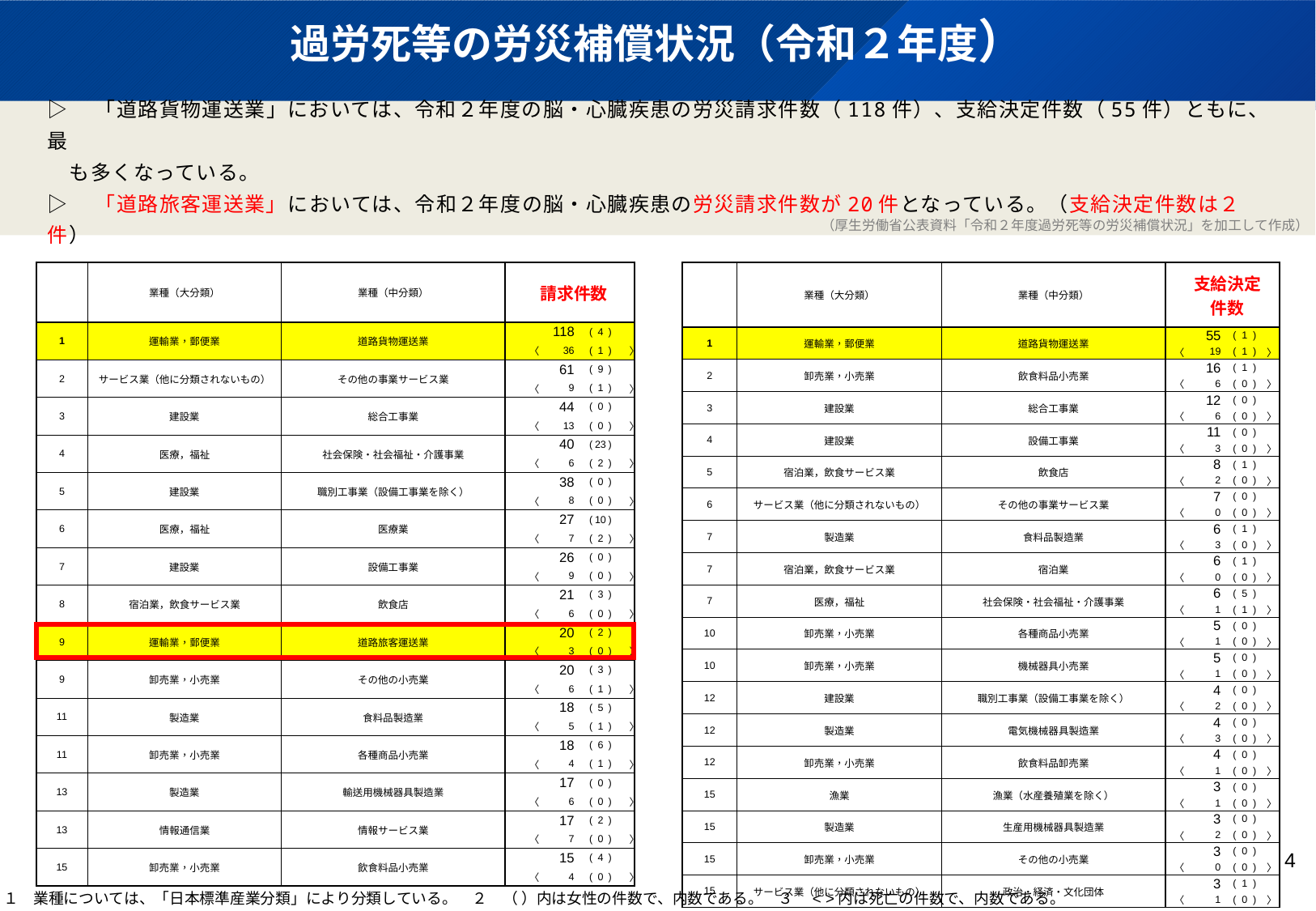

# 過労死等の労災補償状況（令和２年度）
▷　「道路貨物運送業」においては、令和２年度の脳・心臓疾患の労災請求件数（118件）、支給決定件数（55件）ともに、最
   も多くなっている。
▷　「道路旅客運送業」においては、令和２年度の脳・心臓疾患の労災請求件数が20件となっている。（支給決定件数は２件）
（厚生労働省公表資料「令和２年度過労死等の労災補償状況」を加工して作成）
|  | 業種（大分類） | 業種（中分類） |  | 支給決定 　件数 |  |  |  |  |
| --- | --- | --- | --- | --- | --- | --- | --- | --- |
|  |  |  |  |  |  |  |  |  |
| 1 | 運輸業，郵便業 | 道路貨物運送業 |  | 55 | ( | 1 | ) |  |
|  |  |  | 〈 | 19 | ( | 1 | ) | 〉 |
| 2 | 卸売業，小売業 | 飲食料品小売業 |  | 16 | ( | 1 | ) |  |
|  |  |  | 〈 | 6 | ( | 0 | ) | 〉 |
| 3 | 建設業 | 総合工事業 |  | 12 | ( | 0 | ) |  |
|  |  |  | 〈 | 6 | ( | 0 | ) | 〉 |
| 4 | 建設業 | 設備工事業 |  | 11 | ( | 0 | ) |  |
|  |  |  | 〈 | 3 | ( | 0 | ) | 〉 |
| 5 | 宿泊業，飲食サービス業 | 飲食店 |  | 8 | ( | 1 | ) |  |
|  |  |  | 〈 | 2 | ( | 0 | ) | 〉 |
| 6 | サービス業（他に分類されないもの） | その他の事業サービス業 |  | 7 | ( | 0 | ) |  |
|  |  |  | 〈 | 0 | ( | 0 | ) | 〉 |
| 7 | 製造業 | 食料品製造業 |  | 6 | ( | 1 | ) |  |
|  |  |  | 〈 | 3 | ( | 0 | ) | 〉 |
| 7 | 宿泊業，飲食サービス業 | 宿泊業 |  | 6 | ( | 1 | ) |  |
|  |  |  | 〈 | 0 | ( | 0 | ) | 〉 |
| 7 | 医療，福祉 | 社会保険・社会福祉・介護事業 |  | 6 | ( | 5 | ) |  |
|  |  |  | 〈 | 1 | ( | 1 | ) | 〉 |
| 10 | 卸売業，小売業 | 各種商品小売業 |  | 5 | ( | 0 | ) |  |
|  |  |  | 〈 | 1 | ( | 0 | ) | 〉 |
| 10 | 卸売業，小売業 | 機械器具小売業 |  | 5 | ( | 0 | ) |  |
|  |  |  | 〈 | 1 | ( | 0 | ) | 〉 |
| 12 | 建設業 | 職別工事業（設備工事業を除く） |  | 4 | ( | 0 | ) |  |
|  |  |  | 〈 | 2 | ( | 0 | ) | 〉 |
| 12 | 製造業 | 電気機械器具製造業 |  | 4 | ( | 0 | ) |  |
|  |  |  | 〈 | 3 | ( | 0 | ) | 〉 |
| 12 | 卸売業，小売業 | 飲食料品卸売業 |  | 4 | ( | 0 | ) |  |
|  |  |  | 〈 | 1 | ( | 0 | ) | 〉 |
| 15 | 漁業 | 漁業（水産養殖業を除く） |  | 3 | ( | 0 | ) |  |
|  |  |  | 〈 | 1 | ( | 0 | ) | 〉 |
| 15 | 製造業 | 生産用機械器具製造業 |  | 3 | ( | 0 | ) |  |
|  |  |  | 〈 | 2 | ( | 0 | ) | 〉 |
| 15 | 卸売業，小売業 | その他の小売業 |  | 3 | ( | 0 | ) |  |
|  |  |  | 〈 | 0 | ( | 0 | ) | 〉 |
| 15 | サービス業（他に分類されないもの） | 政治・経済・文化団体 |  | 3 | ( | 1 | ) |  |
|  |  |  | 〈 | 1 | ( | 0 | ) | 〉 |
|  | 業種（大分類） | 業種（中分類） |  | 請求件数 |  |  |  |  |
| --- | --- | --- | --- | --- | --- | --- | --- | --- |
|  |  |  |  |  |  |  |  |  |
| 1 | 運輸業，郵便業 | 道路貨物運送業 |  | 118 | ( | 4 | ) |  |
|  |  |  | 〈 | 36 | ( | 1 | ) | 〉 |
| 2 | サービス業（他に分類されないもの） | その他の事業サービス業 |  | 61 | ( | 9 | ) |  |
|  |  |  | 〈 | 9 | ( | 1 | ) | 〉 |
| 3 | 建設業 | 総合工事業 |  | 44 | ( | 0 | ) |  |
|  |  |  | 〈 | 13 | ( | 0 | ) | 〉 |
| 4 | 医療，福祉 | 社会保険・社会福祉・介護事業 |  | 40 | ( | 23 | ) |  |
|  |  |  | 〈 | 6 | ( | 2 | ) | 〉 |
| 5 | 建設業 | 職別工事業（設備工事業を除く） |  | 38 | ( | 0 | ) |  |
|  |  |  | 〈 | 8 | ( | 0 | ) | 〉 |
| 6 | 医療，福祉 | 医療業 |  | 27 | ( | 10 | ) |  |
|  |  |  | 〈 | 7 | ( | 2 | ) | 〉 |
| 7 | 建設業 | 設備工事業 |  | 26 | ( | 0 | ) |  |
|  |  |  | 〈 | 9 | ( | 0 | ) | 〉 |
| 8 | 宿泊業，飲食サービス業 | 飲食店 |  | 21 | ( | 3 | ) |  |
|  |  |  | 〈 | 6 | ( | 0 | ) | 〉 |
| 9 | 運輸業，郵便業 | 道路旅客運送業 |  | 20 | ( | 2 | ) |  |
|  |  |  | 〈 | 3 | ( | 0 | ) | 〉 |
| 9 | 卸売業，小売業 | その他の小売業 |  | 20 | ( | 3 | ) |  |
|  |  |  | 〈 | 6 | ( | 1 | ) | 〉 |
| 11 | 製造業 | 食料品製造業 |  | 18 | ( | 5 | ) |  |
|  |  |  | 〈 | 5 | ( | 1 | ) | 〉 |
| 11 | 卸売業，小売業 | 各種商品小売業 |  | 18 | ( | 6 | ) |  |
|  |  |  | 〈 | 4 | ( | 1 | ) | 〉 |
| 13 | 製造業 | 輸送用機械器具製造業 |  | 17 | ( | 0 | ) |  |
|  |  |  | 〈 | 6 | ( | 0 | ) | 〉 |
| 13 | 情報通信業 | 情報サービス業 |  | 17 | ( | 2 | ) |  |
|  |  |  | 〈 | 7 | ( | 0 | ) | 〉 |
| 15 | 卸売業，小売業 | 飲食料品小売業 |  | 15 | ( | 4 | ) |  |
|  |  |  | 〈 | 4 | ( | 0 | ) | 〉 |

4

注　１　業種については、「日本標準産業分類」により分類している。　２　（ ）内は女性の件数で、内数である。　３　< >内は死亡の件数で、内数である。